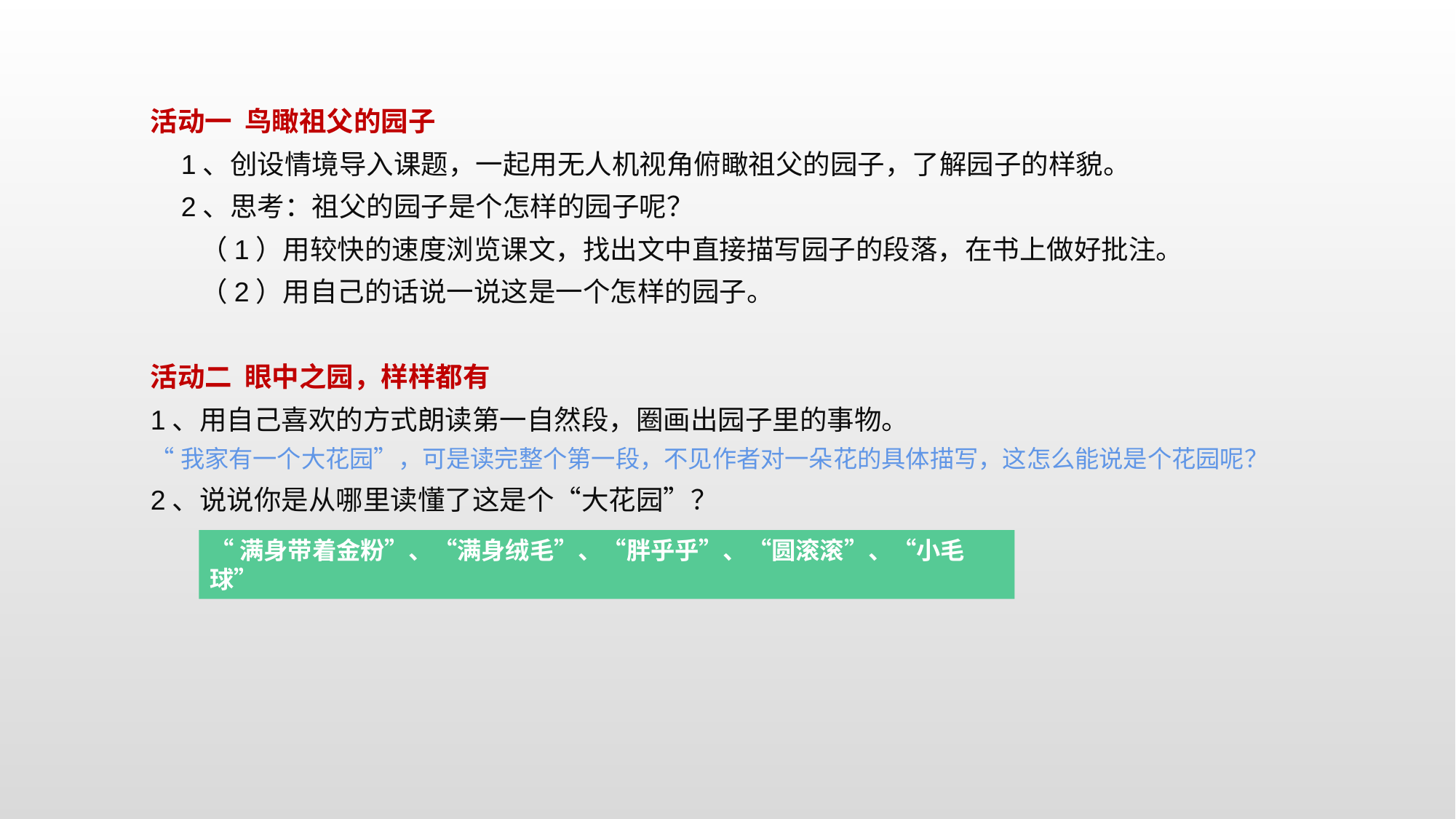

活动一  鸟瞰祖父的园子
    1、创设情境导入课题，一起用无人机视角俯瞰祖父的园子，了解园子的样貌。
    2、思考：祖父的园子是个怎样的园子呢？
       （1）用较快的速度浏览课文，找出文中直接描写园子的段落，在书上做好批注。
       （2）用自己的话说一说这是一个怎样的园子。

活动二  眼中之园，样样都有
1、用自己喜欢的方式朗读第一自然段，圈画出园子里的事物。
“我家有一个大花园”，可是读完整个第一段，不见作者对一朵花的具体描写，这怎么能说是个花园呢？
2、说说你是从哪里读懂了这是个“大花园”？

“满身带着金粉”、“满身绒毛”、“胖乎乎”、“圆滚滚”、“小毛球”